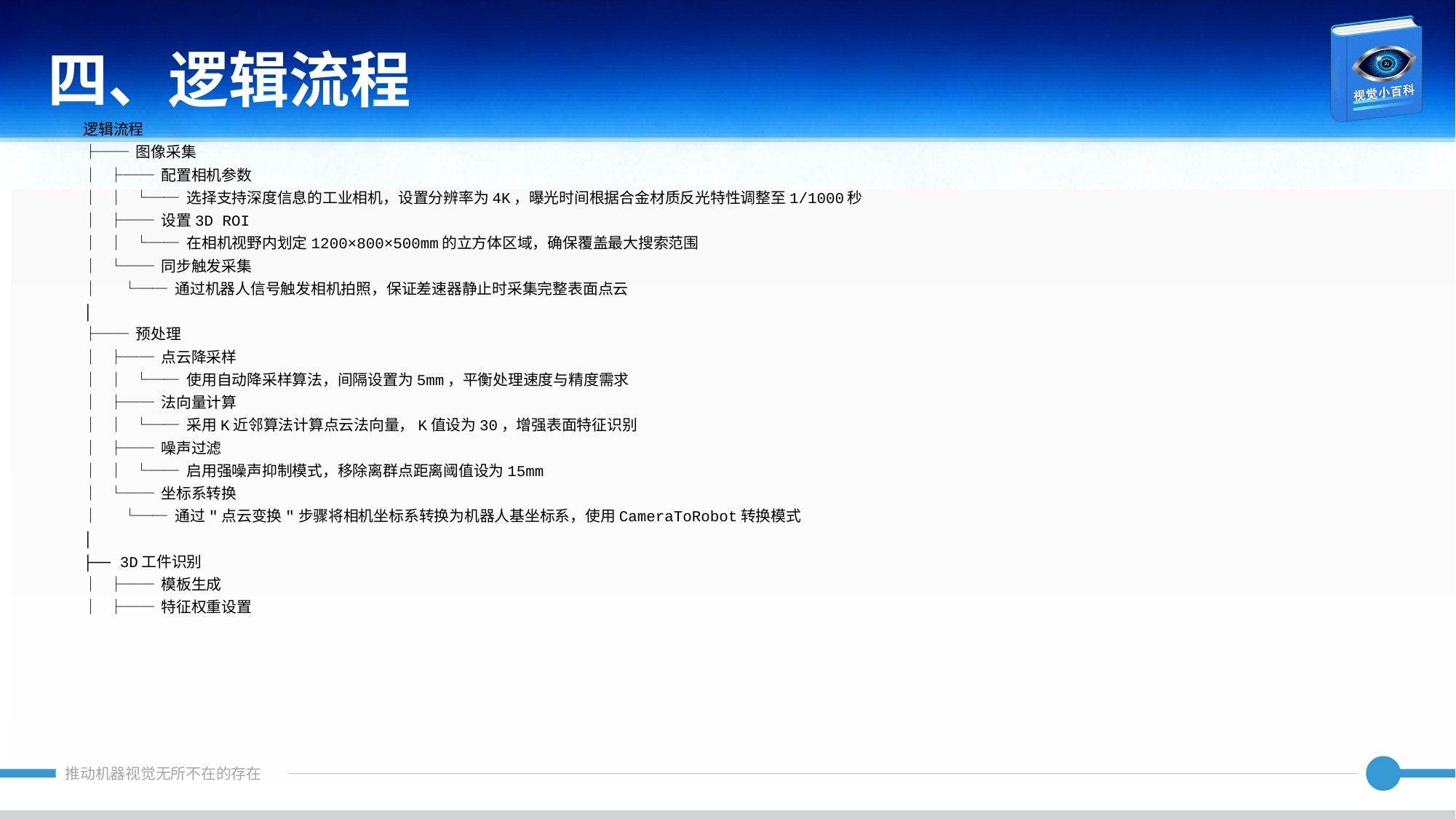

四、逻辑流程

逻辑流程
├── 图像采集
│   ├── 配置相机参数
│   │   └── 选择支持深度信息的工业相机，设置分辨率为4K，曝光时间根据合金材质反光特性调整至1/1000秒
│   ├── 设置3D ROI
│   │   └── 在相机视野内划定1200×800×500mm的立方体区域，确保覆盖最大搜索范围
│   └── 同步触发采集
│       └── 通过机器人信号触发相机拍照，保证差速器静止时采集完整表面点云
│
├── 预处理
│   ├── 点云降采样
│   │   └── 使用自动降采样算法，间隔设置为5mm，平衡处理速度与精度需求
│   ├── 法向量计算
│   │   └── 采用K近邻算法计算点云法向量，K值设为30，增强表面特征识别
│   ├── 噪声过滤
│   │   └── 启用强噪声抑制模式，移除离群点距离阈值设为15mm
│   └── 坐标系转换
│       └── 通过"点云变换"步骤将相机坐标系转换为机器人基坐标系，使用CameraToRobot转换模式
│
├── 3D工件识别
│   ├── 模板生成
│   ├── 特征权重设置
9